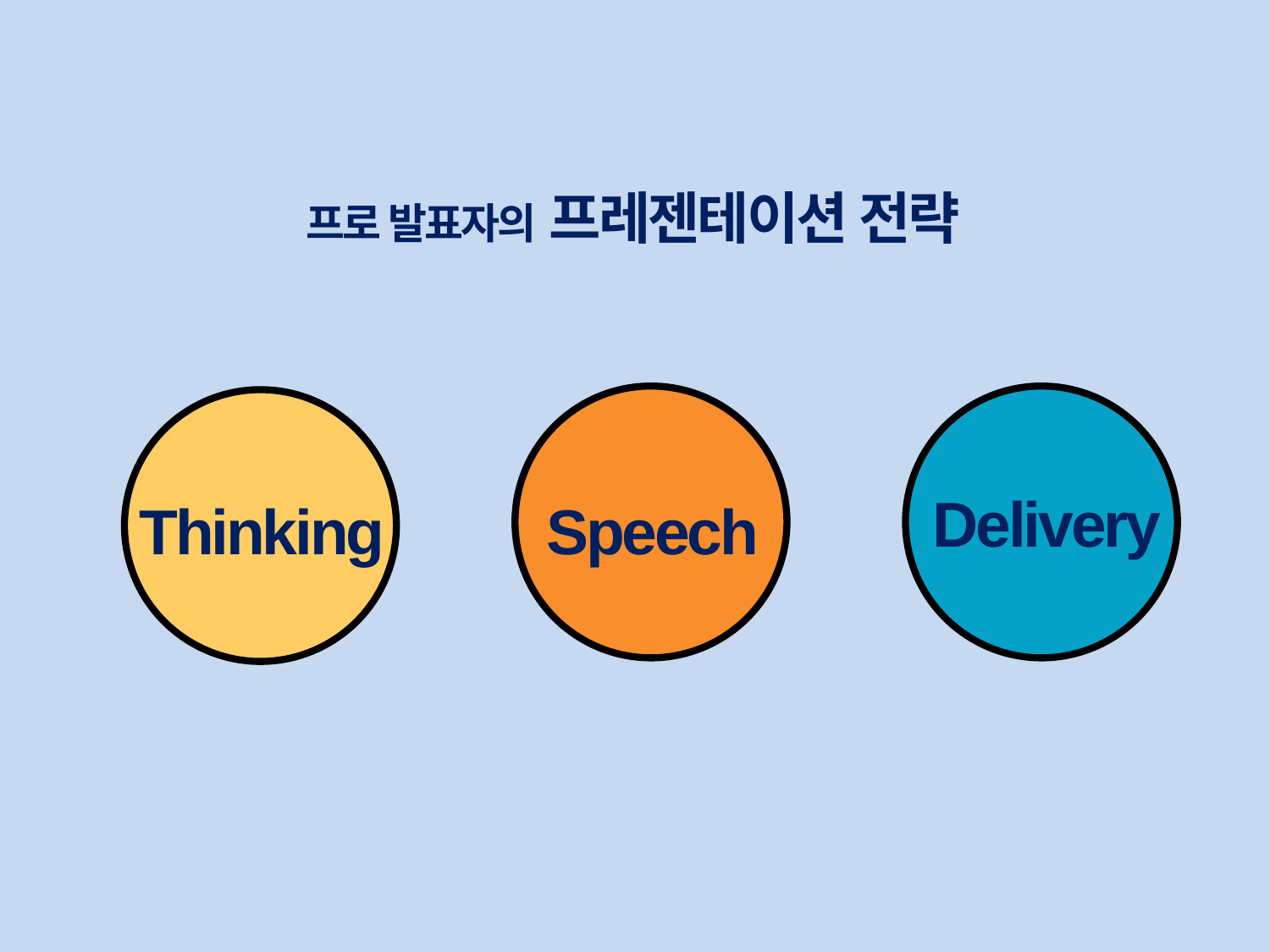

프로 발표자의 프레젠테이션 전략

Delivery
Thinking

Speech